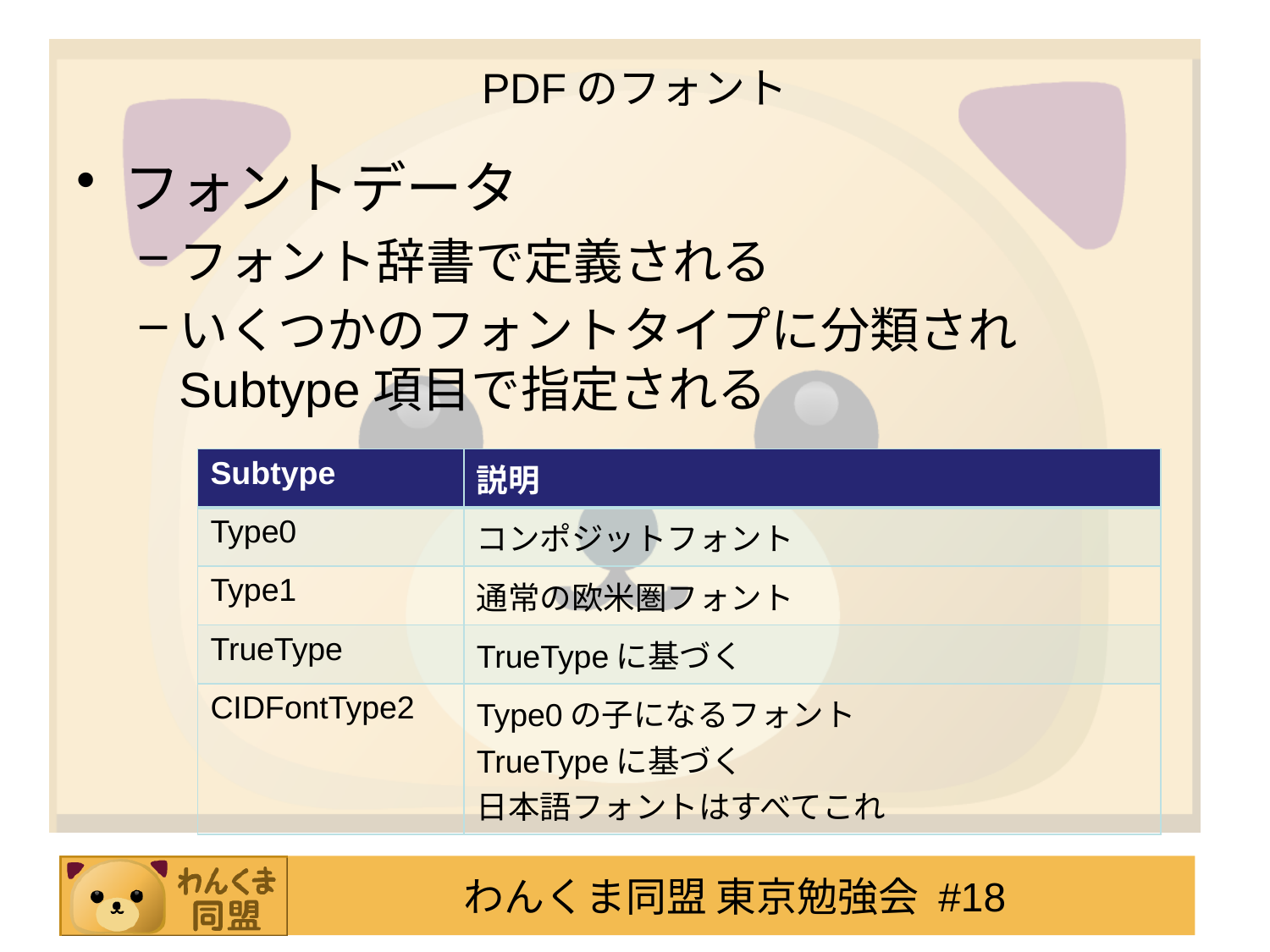

# PDFのフォント
フォントデータ
フォント辞書で定義される
いくつかのフォントタイプに分類されSubtype項目で指定される
| Subtype | 説明 |
| --- | --- |
| Type0 | コンポジットフォント |
| Type1 | 通常の欧米圏フォント |
| TrueType | TrueTypeに基づく |
| CIDFontType2 | Type0の子になるフォント TrueTypeに基づく 日本語フォントはすべてこれ |